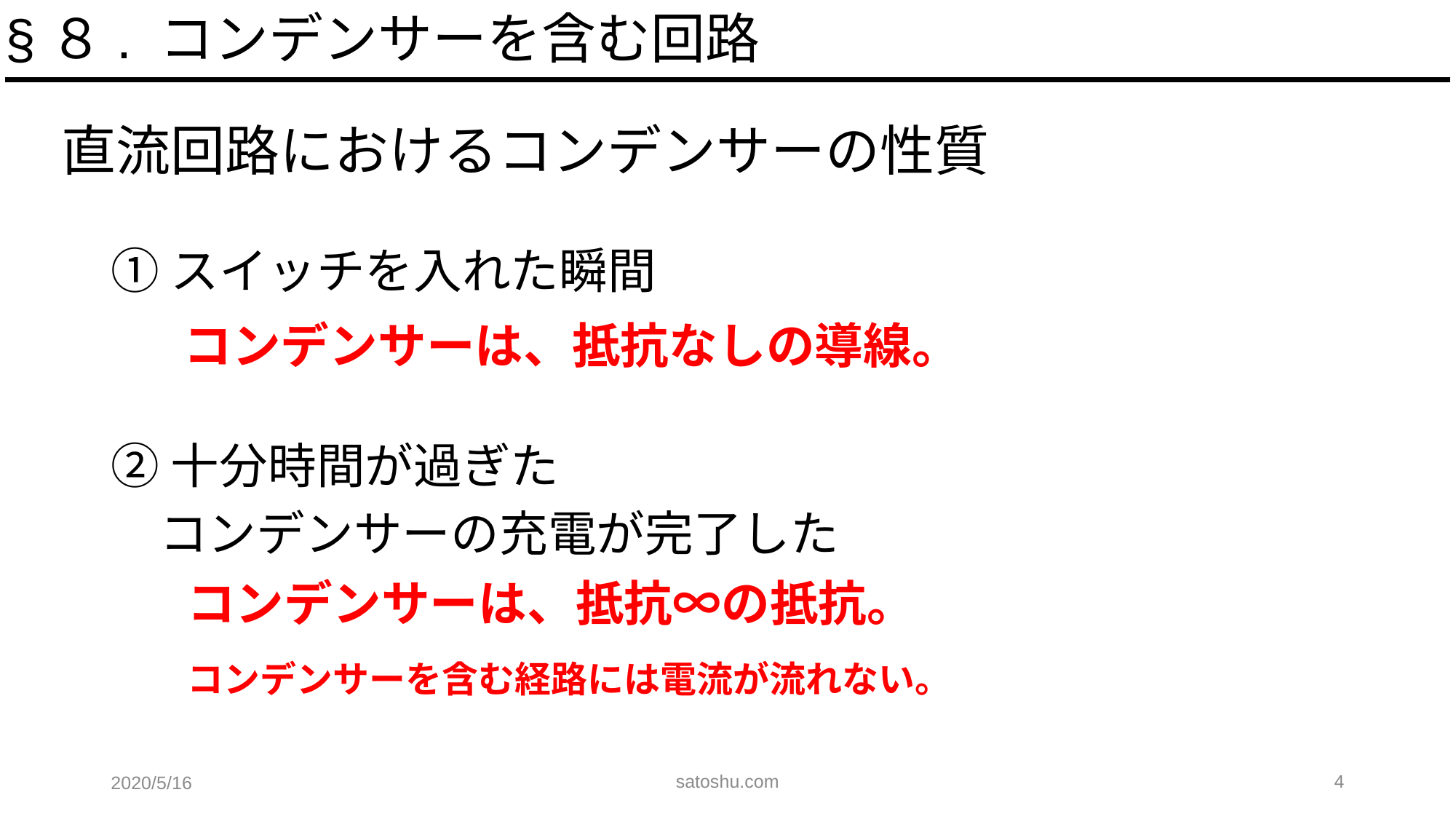

§８. コンデンサーを含む回路
直流回路におけるコンデンサーの性質
①スイッチを入れた瞬間
コンデンサーは、抵抗なしの導線。
②十分時間が過ぎた
　コンデンサーの充電が完了した
コンデンサーは、抵抗∞の抵抗。
コンデンサーを含む経路には電流が流れない。
satoshu.com
4
2020/5/16